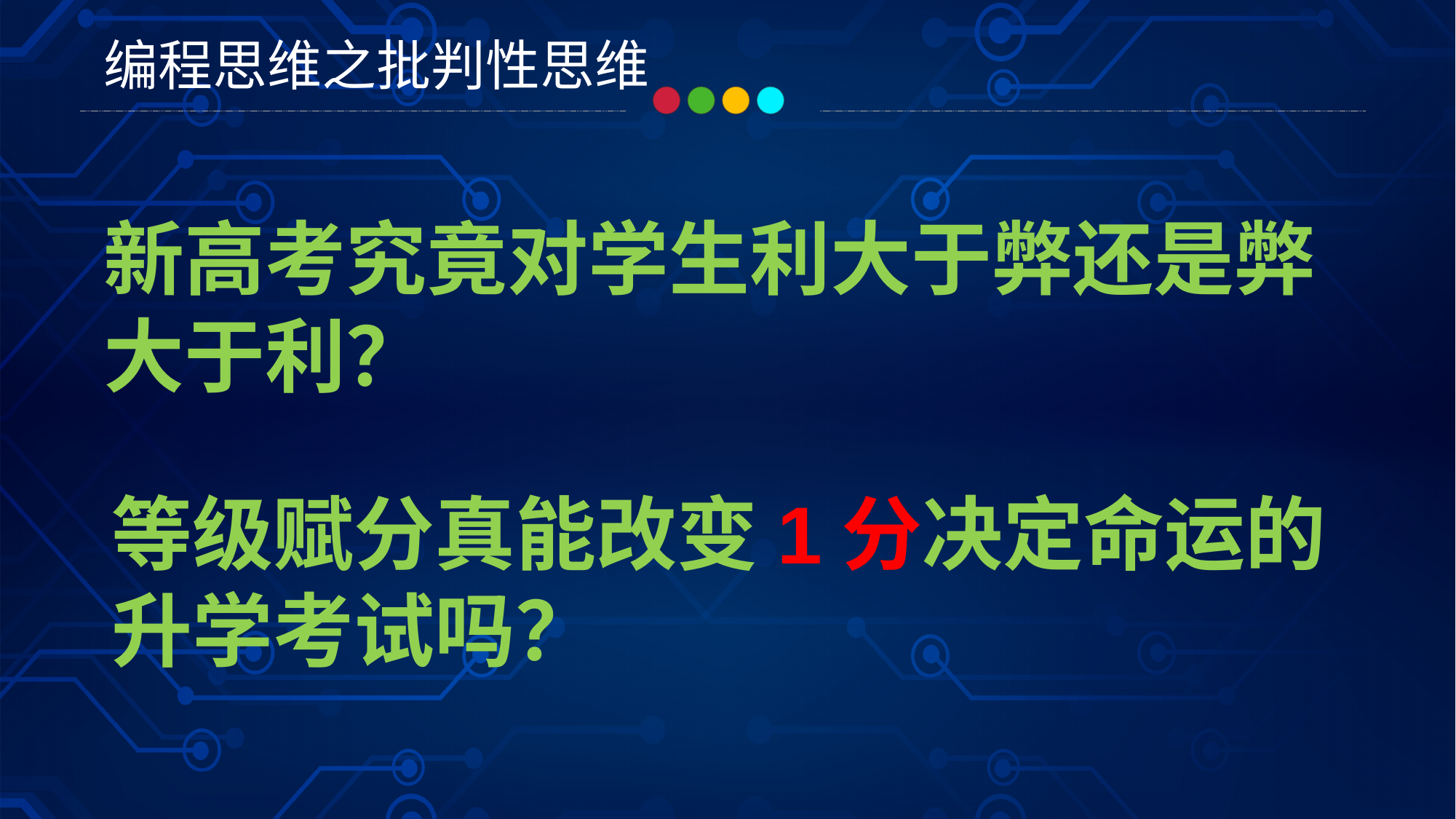

编程思维之批判性思维
# 新高考究竟对学生利大于弊还是弊大于利？
等级赋分真能改变1分决定命运的升学考试吗？